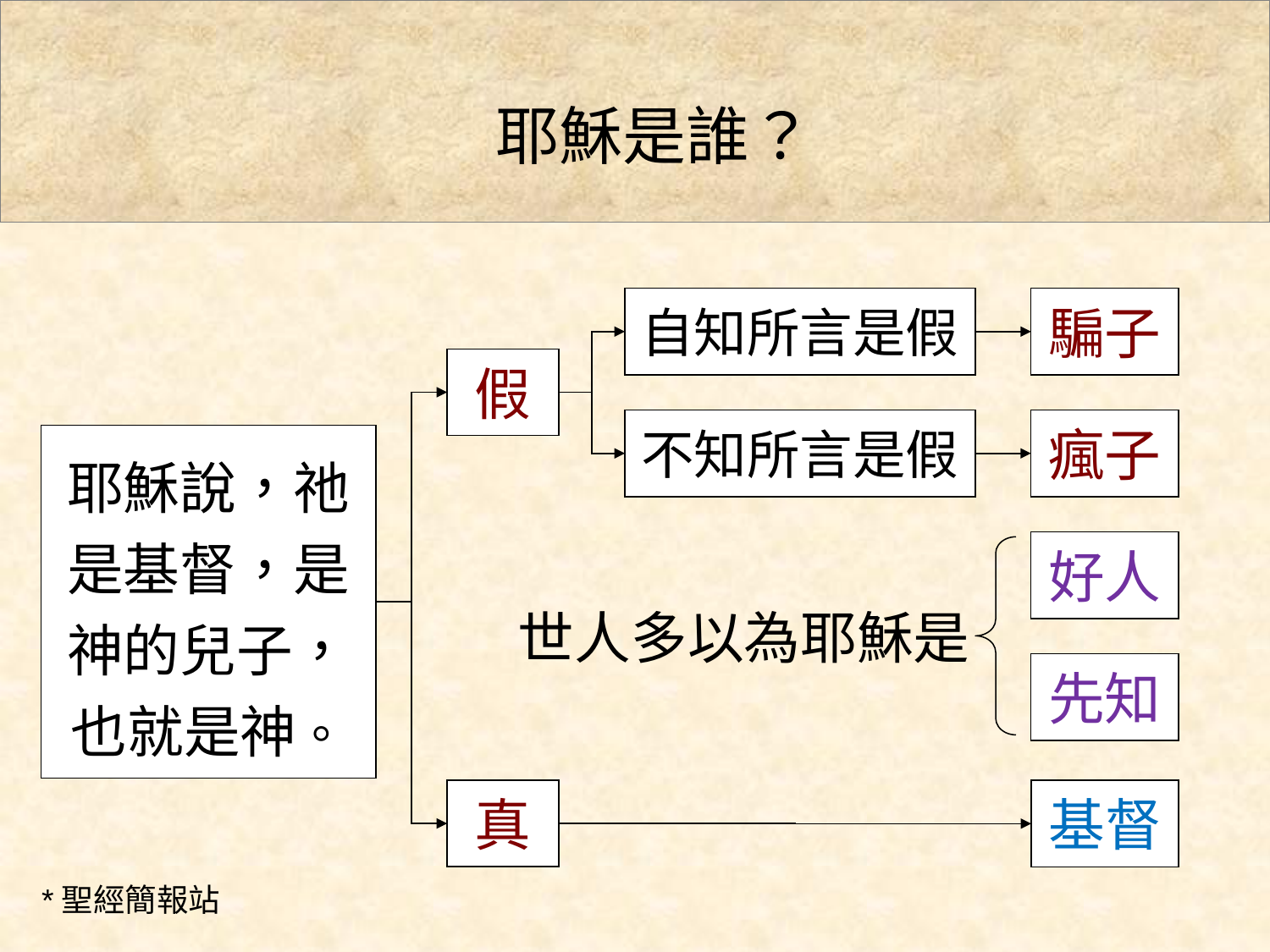

耶穌是誰？
自知所言是假
騙子
假
不知所言是假
瘋子
耶穌說，祂是基督，是神的兒子，也就是神。
好人

世人多以為耶穌是
先知
真
基督
*聖經簡報站